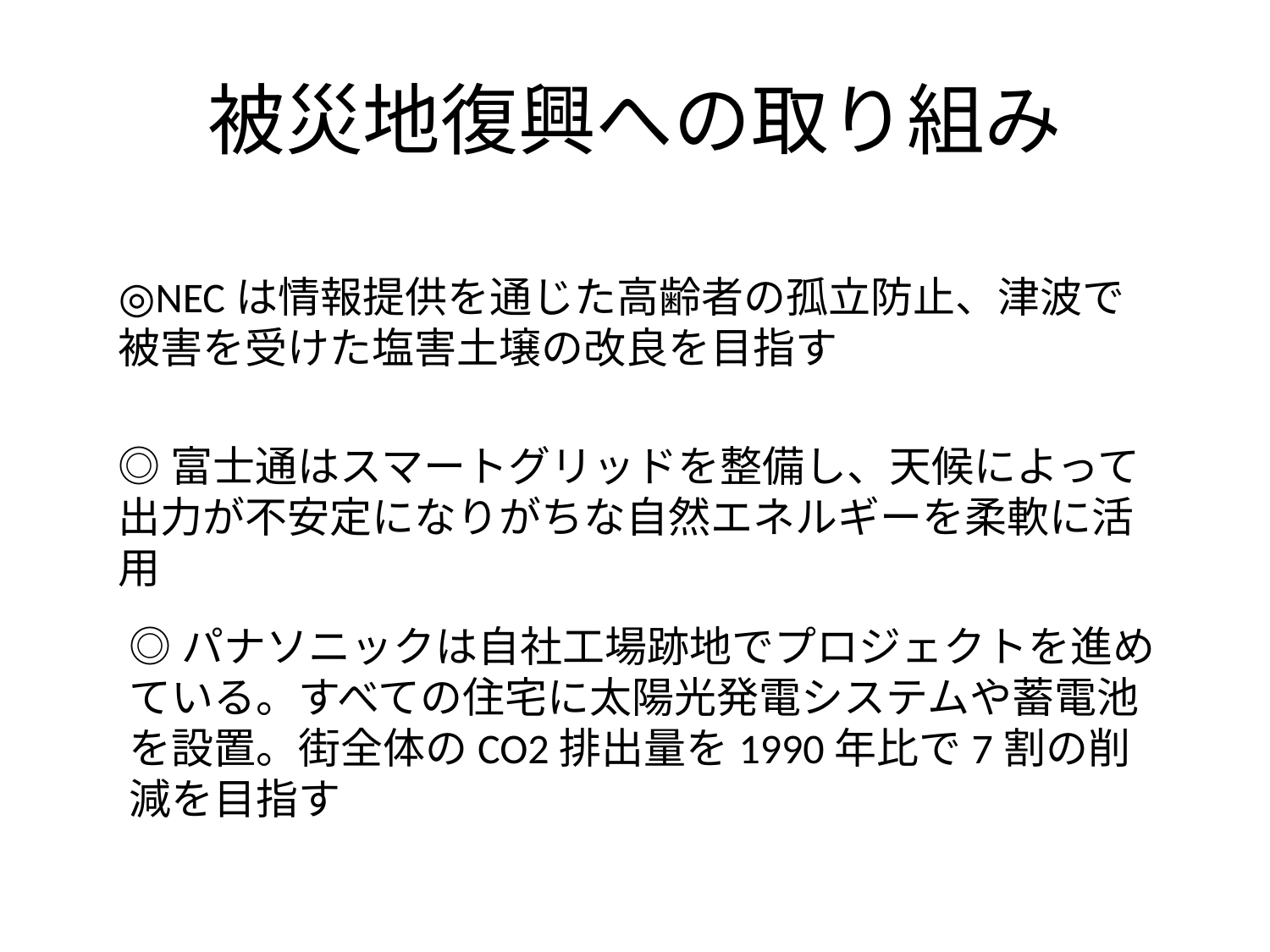

# 被災地復興への取り組み
◎NECは情報提供を通じた高齢者の孤立防止、津波で被害を受けた塩害土壌の改良を目指す
◎富士通はスマートグリッドを整備し、天候によって出力が不安定になりがちな自然エネルギーを柔軟に活用

◎パナソニックは自社工場跡地でプロジェクトを進めている。すべての住宅に太陽光発電システムや蓄電池を設置。街全体のCO2排出量を1990年比で7割の削減を目指す